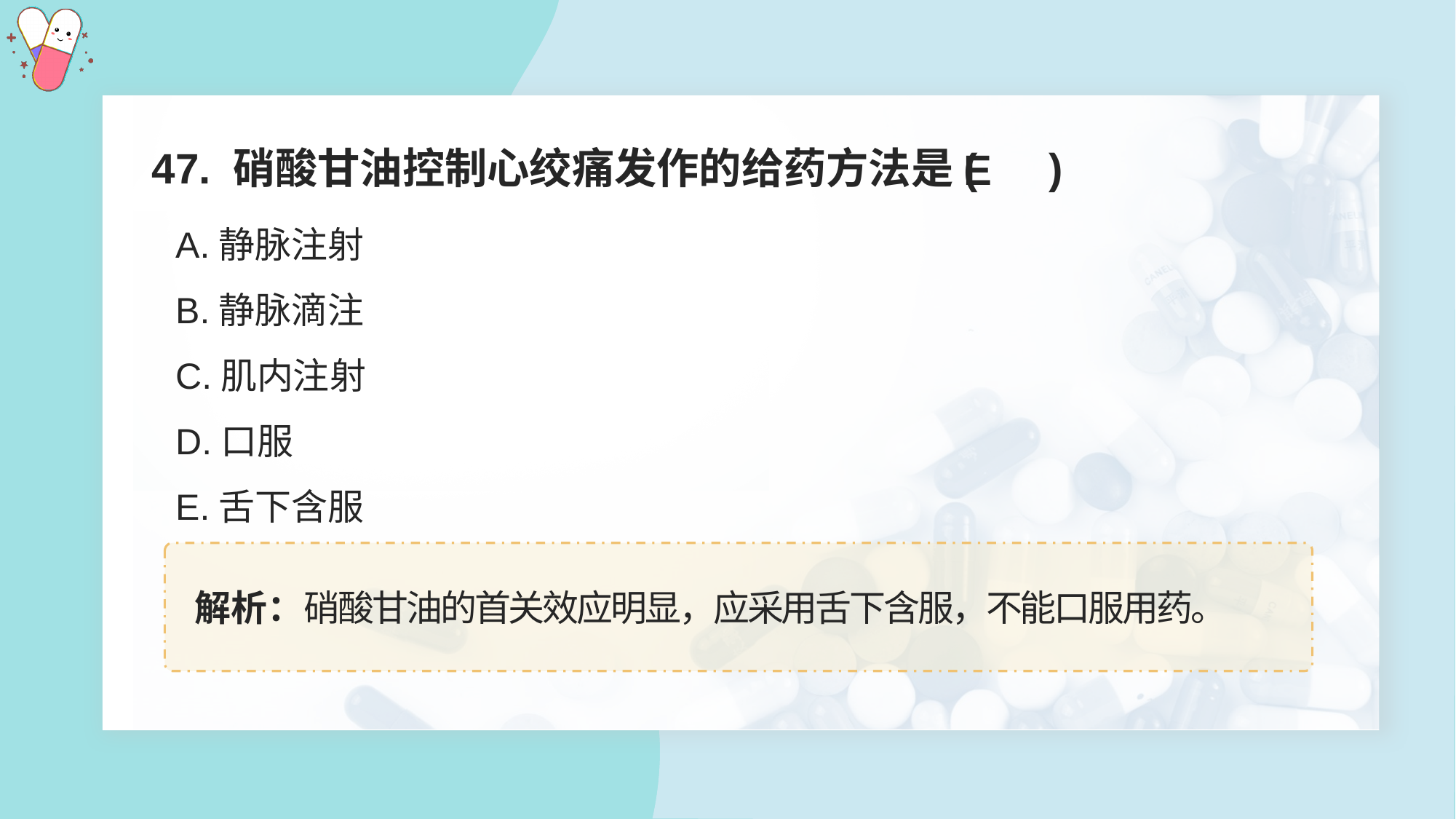

47. 硝酸甘油控制心绞痛发作的给药方法是(      )
E
A.静脉注射
B.静脉滴注
C.肌内注射
D.口服
E.舌下含服

解析：硝酸甘油的首关效应明显，应采用舌下含服，不能口服用药。